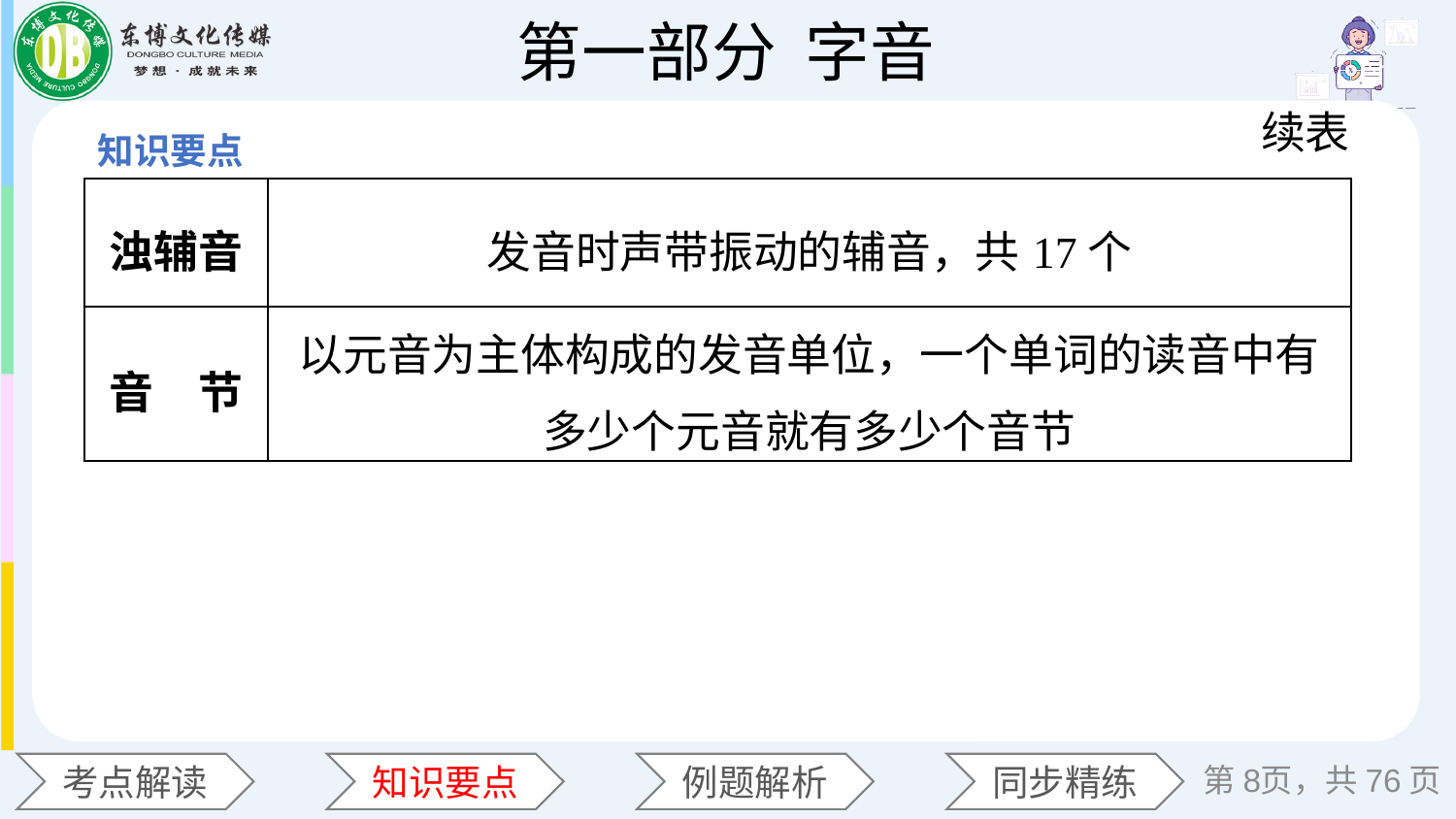

续表

| 浊辅音 | 发音时声带振动的辅音，共17个 |
| --- | --- |
| 音　节 | 以元音为主体构成的发音单位，一个单词的读音中有多少个元音就有多少个音节 |
第8页，共76页